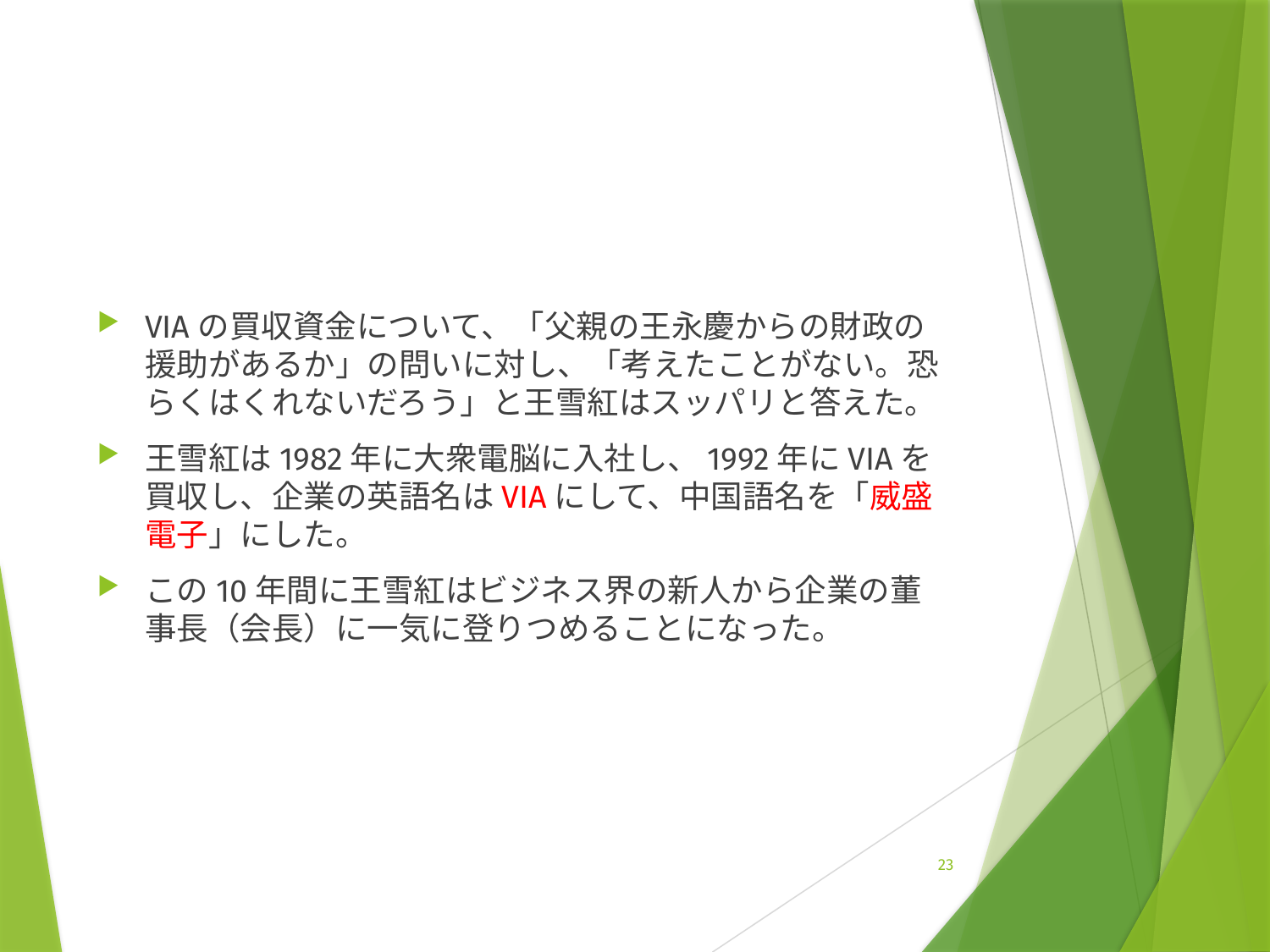

#
VIAの買収資金について、「父親の王永慶からの財政の援助があるか」の問いに対し、「考えたことがない。恐らくはくれないだろう」と王雪紅はスッパリと答えた。
王雪紅は1982年に大衆電脳に入社し、1992年にVIAを買収し、企業の英語名はVIAにして、中国語名を「威盛電子」にした。
この10年間に王雪紅はビジネス界の新人から企業の董事長（会長）に一気に登りつめることになった。

23